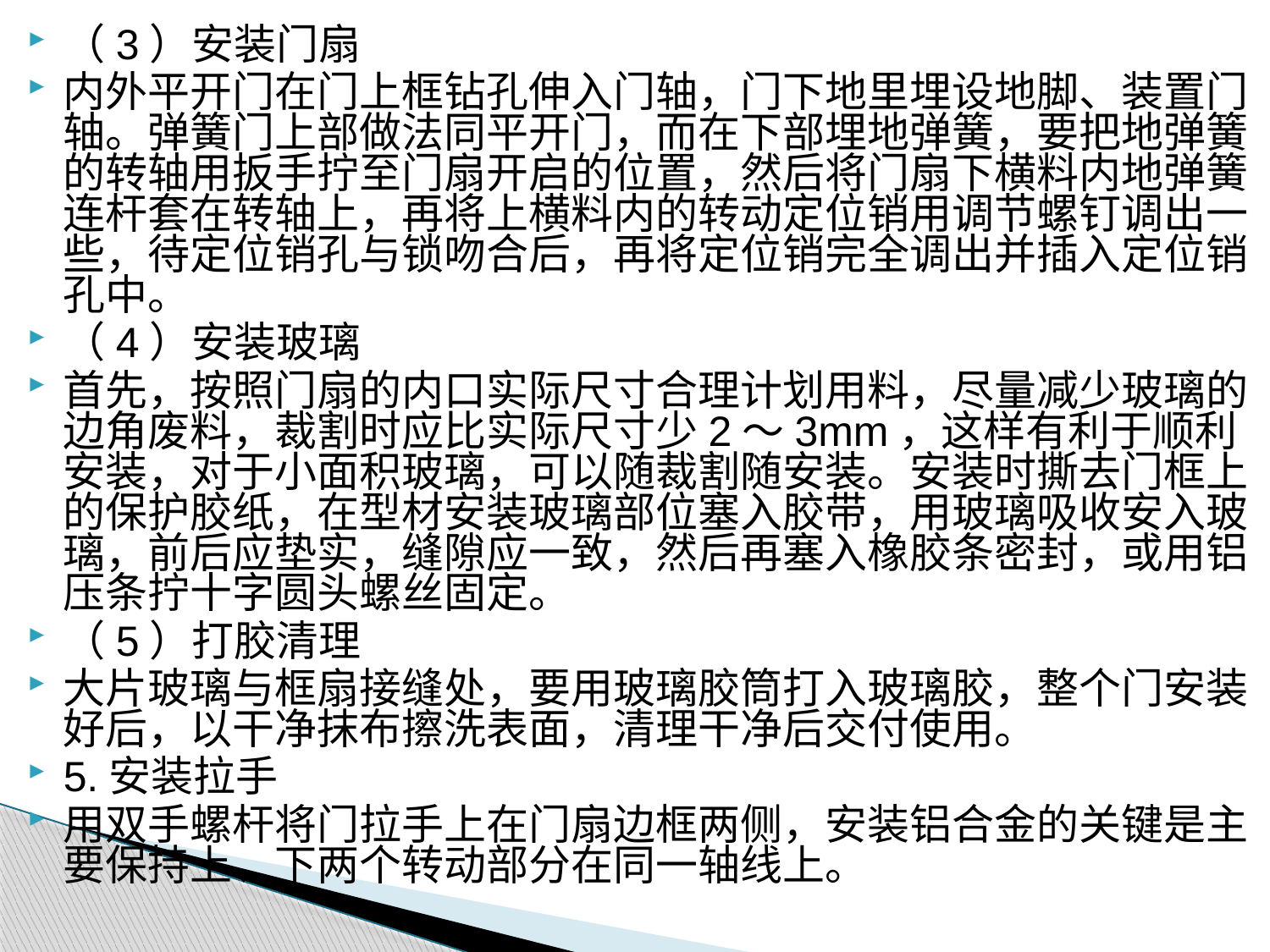

（3）安装门扇
内外平开门在门上框钻孔伸入门轴，门下地里埋设地脚、装置门轴。弹簧门上部做法同平开门，而在下部埋地弹簧，要把地弹簧的转轴用扳手拧至门扇开启的位置，然后将门扇下横料内地弹簧连杆套在转轴上，再将上横料内的转动定位销用调节螺钉调出一些，待定位销孔与锁吻合后，再将定位销完全调出并插入定位销孔中。
（4）安装玻璃
首先，按照门扇的内口实际尺寸合理计划用料，尽量减少玻璃的边角废料，裁割时应比实际尺寸少2～3mm，这样有利于顺利安装，对于小面积玻璃，可以随裁割随安装。安装时撕去门框上的保护胶纸，在型材安装玻璃部位塞入胶带，用玻璃吸收安入玻璃，前后应垫实，缝隙应一致，然后再塞入橡胶条密封，或用铝压条拧十字圆头螺丝固定。
（5）打胶清理
大片玻璃与框扇接缝处，要用玻璃胶筒打入玻璃胶，整个门安装好后，以干净抹布擦洗表面，清理干净后交付使用。
5.安装拉手
用双手螺杆将门拉手上在门扇边框两侧，安装铝合金的关键是主要保持上、下两个转动部分在同一轴线上。